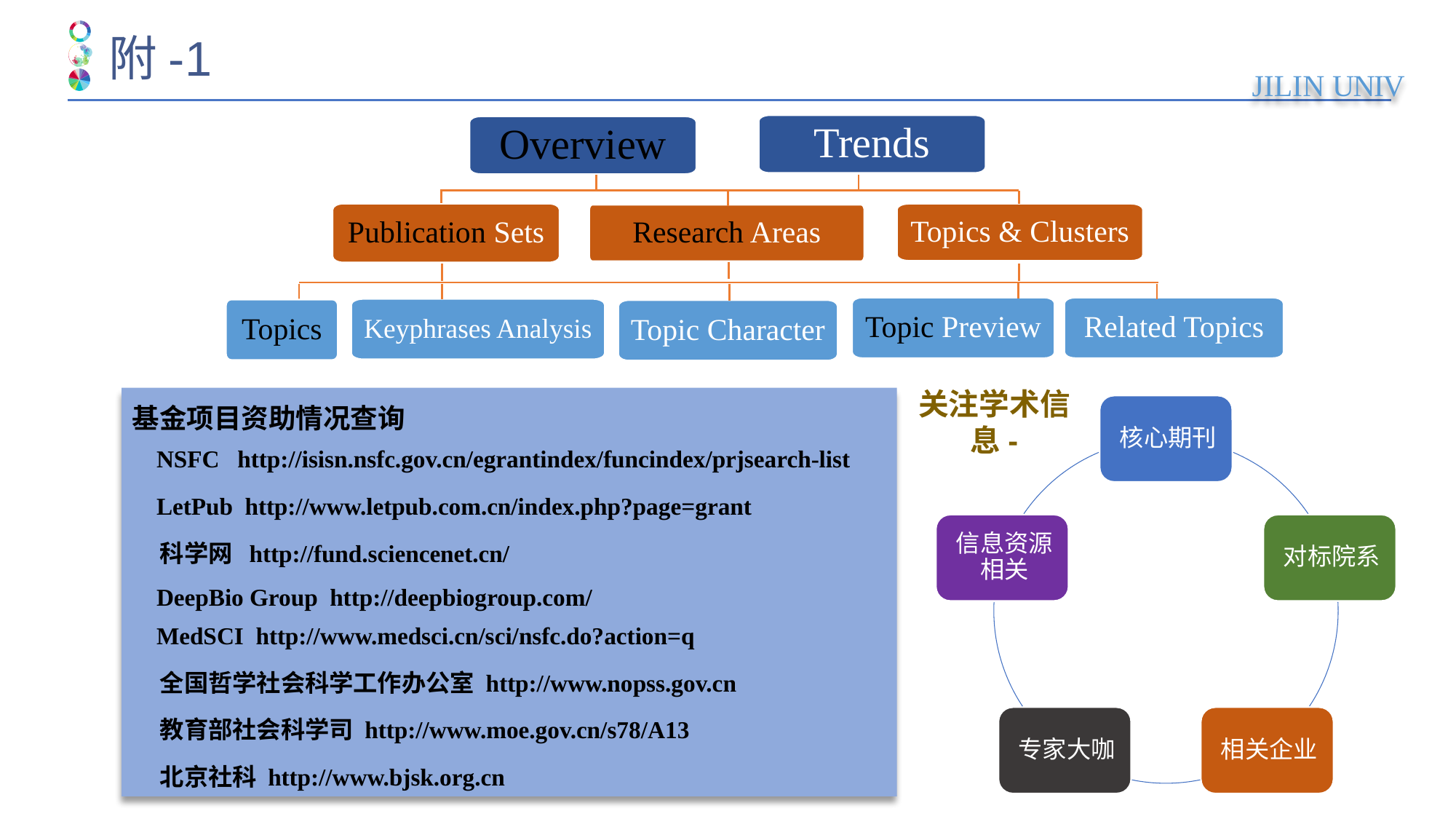

# 附-1
Trends
Overview
Publication Sets
Topics & Clusters
Research Areas
课题相关文献检索
Topic Preview
Related Topics
Keyphrases Analysis
Topics
Topic Character
关注学术信息-
基金项目资助情况查询
    NSFC   http://isisn.nsfc.gov.cn/egrantindex/funcindex/prjsearch-list
    LetPub  http://www.letpub.com.cn/index.php?page=grant
    科学网  http://fund.sciencenet.cn/
    DeepBio Group  http://deepbiogroup.com/
    MedSCI  http://www.medsci.cn/sci/nsfc.do?action=q
    全国哲学社会科学工作办公室 http://www.nopss.gov.cn
    教育部社会科学司 http://www.moe.gov.cn/s78/A13
    北京社科 http://www.bjsk.org.cn
核心期刊
对标院系
相关企业
专家大咖
信息资源相关